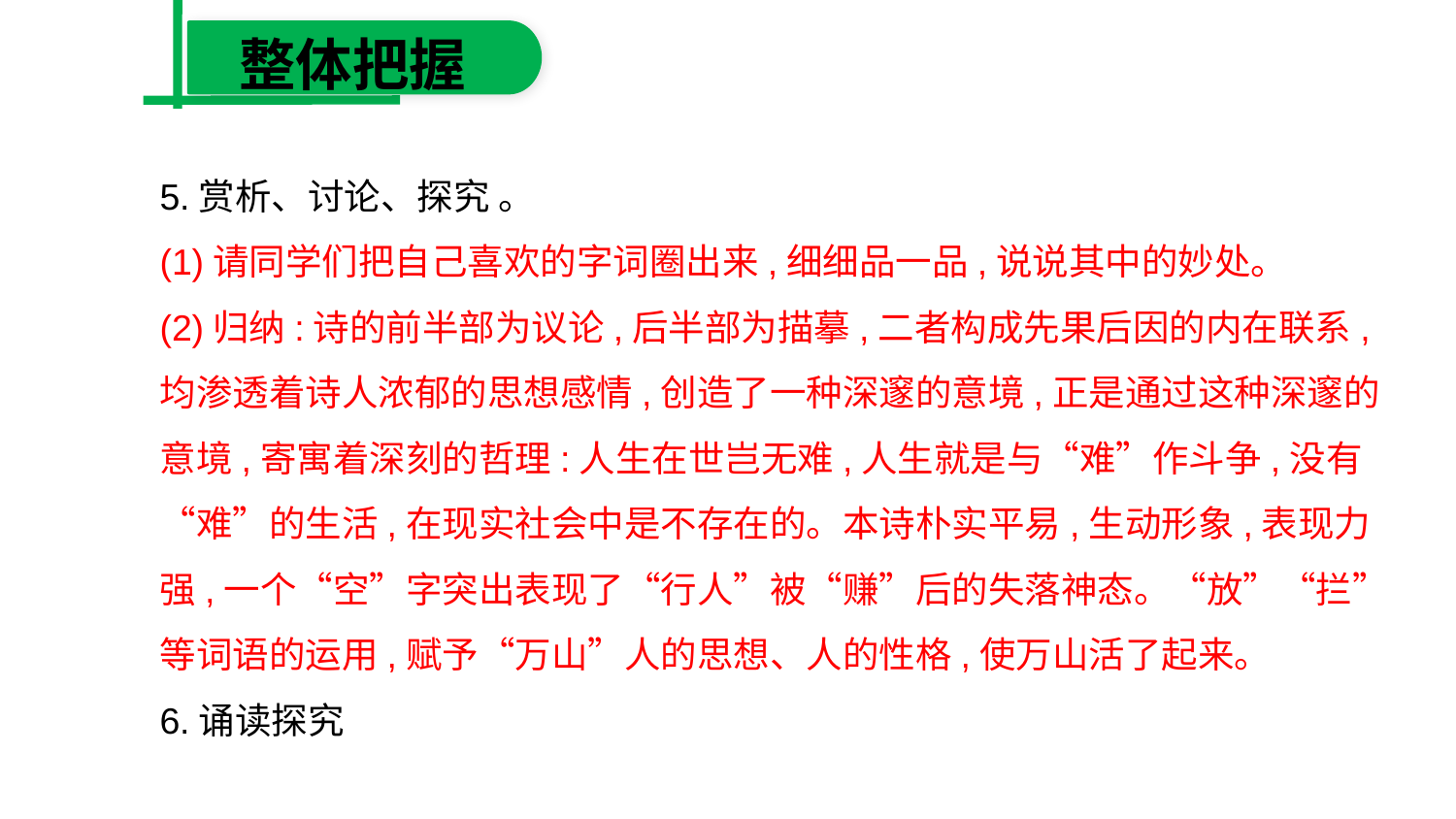

整体把握
5.赏析、讨论、探究 。
(1)请同学们把自己喜欢的字词圈出来,细细品一品,说说其中的妙处。
(2)归纳:诗的前半部为议论,后半部为描摹,二者构成先果后因的内在联系,均渗透着诗人浓郁的思想感情,创造了一种深邃的意境,正是通过这种深邃的意境,寄寓着深刻的哲理:人生在世岂无难,人生就是与“难”作斗争,没有“难”的生活,在现实社会中是不存在的。本诗朴实平易,生动形象,表现力强,一个“空”字突出表现了“行人”被“赚”后的失落神态。“放”“拦”等词语的运用,赋予“万山”人的思想、人的性格,使万山活了起来。
6.诵读探究